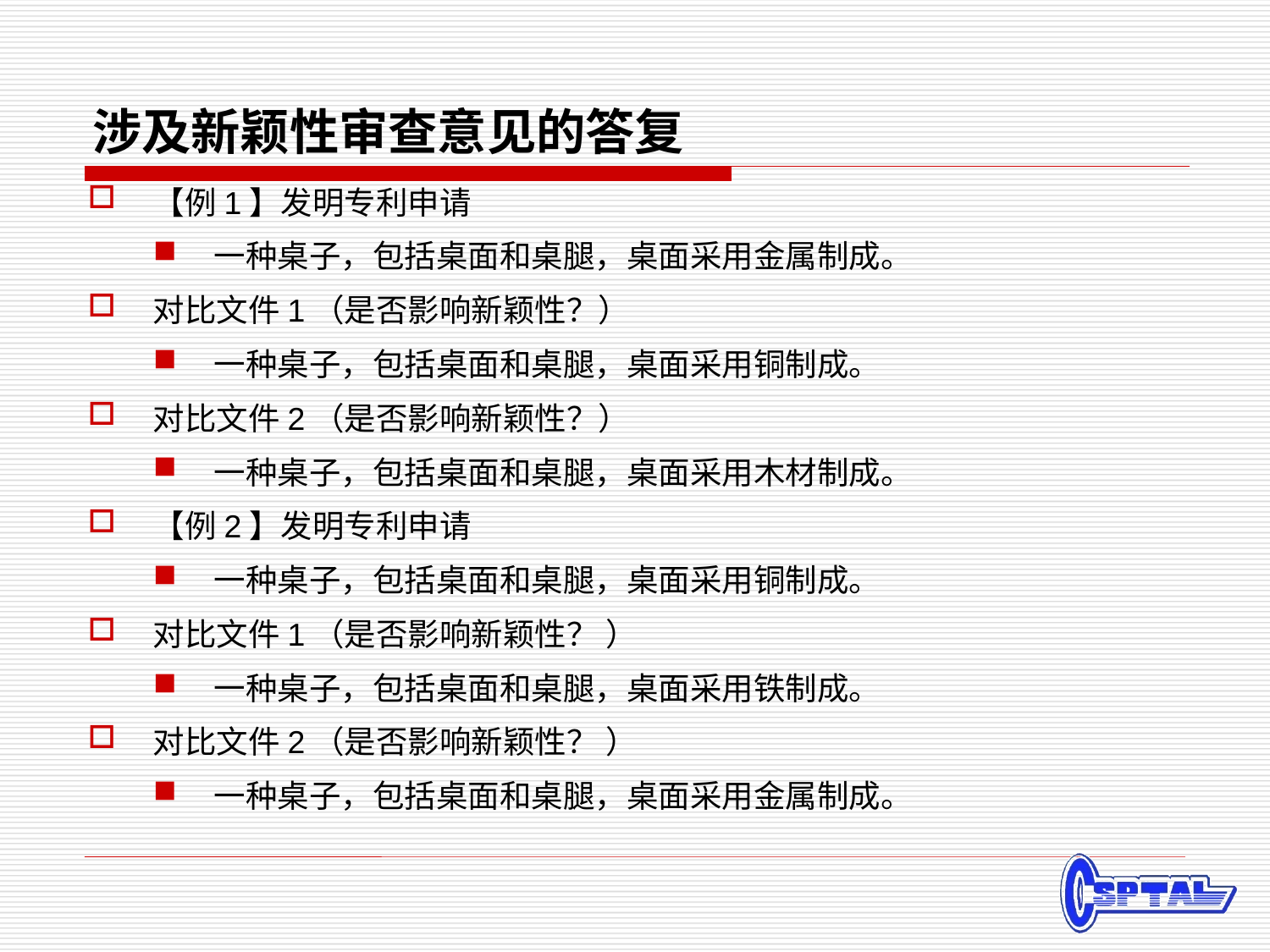

# 涉及新颖性审查意见的答复
【例1】发明专利申请
一种桌子，包括桌面和桌腿，桌面采用金属制成。
对比文件1（是否影响新颖性？）
一种桌子，包括桌面和桌腿，桌面采用铜制成。
对比文件2（是否影响新颖性？）
一种桌子，包括桌面和桌腿，桌面采用木材制成。
【例2】发明专利申请
一种桌子，包括桌面和桌腿，桌面采用铜制成。
对比文件1（是否影响新颖性？ ）
一种桌子，包括桌面和桌腿，桌面采用铁制成。
对比文件2（是否影响新颖性？ ）
一种桌子，包括桌面和桌腿，桌面采用金属制成。